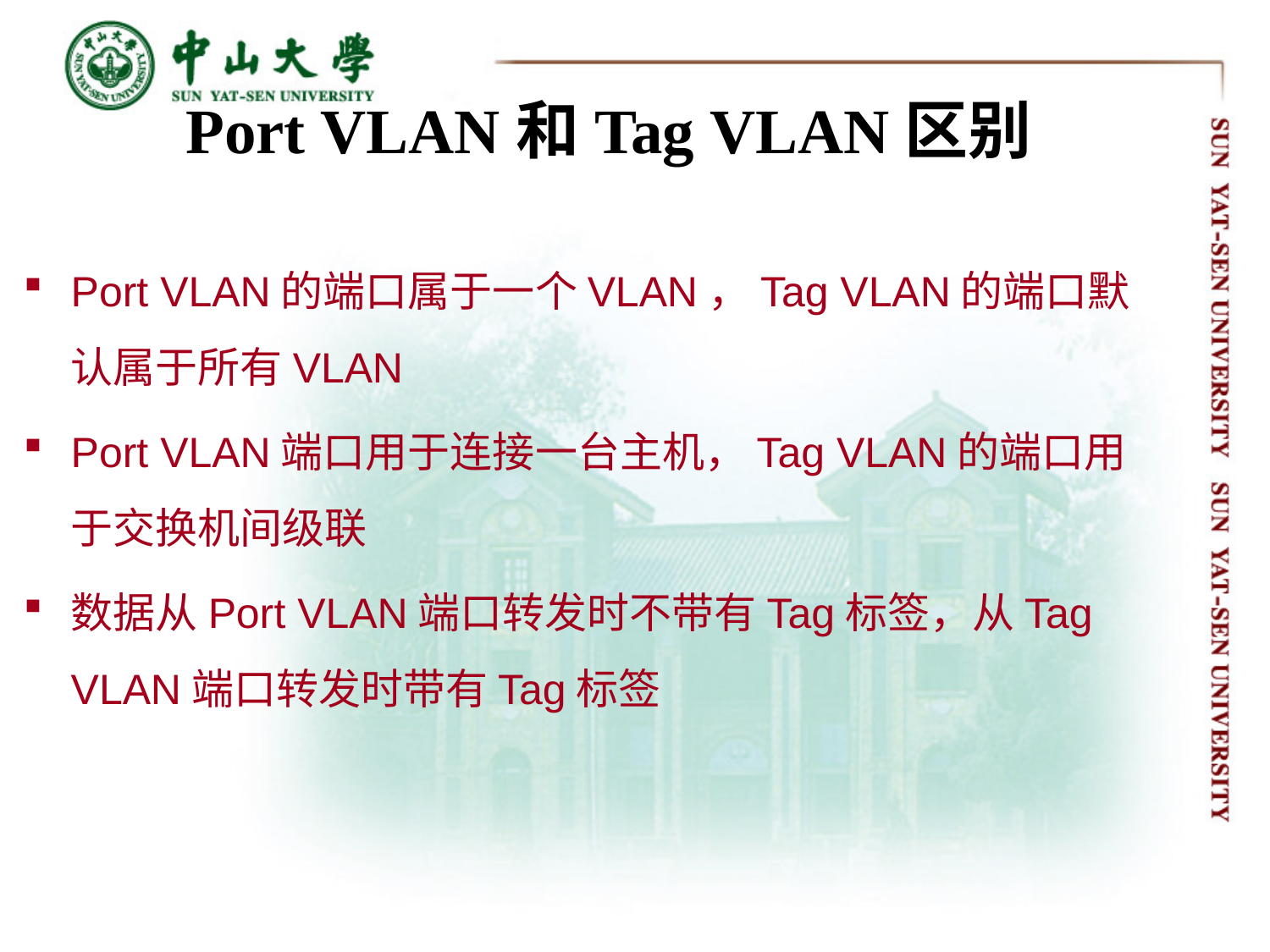

# Port VLAN和Tag VLAN区别
Port VLAN的端口属于一个VLAN，Tag VLAN的端口默认属于所有VLAN
Port VLAN端口用于连接一台主机，Tag VLAN的端口用于交换机间级联
数据从Port VLAN端口转发时不带有Tag标签，从Tag VLAN端口转发时带有Tag标签